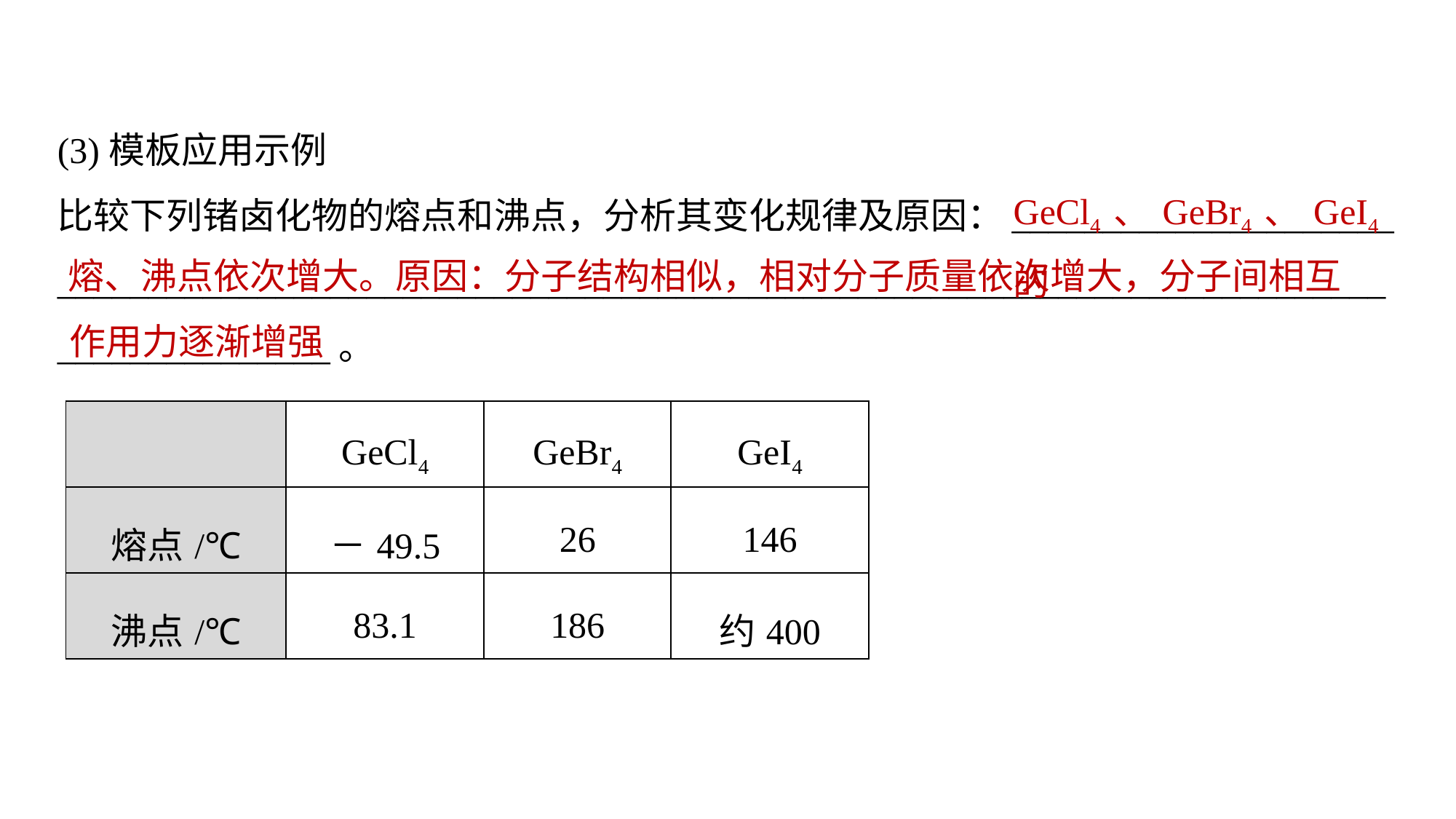

(3)模板应用示例
比较下列锗卤化物的熔点和沸点，分析其变化规律及原因：_____________________
_________________________________________________________________________
_______________。
GeCl4、GeBr4、GeI4的
熔、沸点依次增大。原因：分子结构相似，相对分子质量依次增大，分子间相互
作用力逐渐增强
|  | GeCl4 | GeBr4 | GeI4 |
| --- | --- | --- | --- |
| 熔点/℃ | －49.5 | 26 | 146 |
| 沸点/℃ | 83.1 | 186 | 约400 |